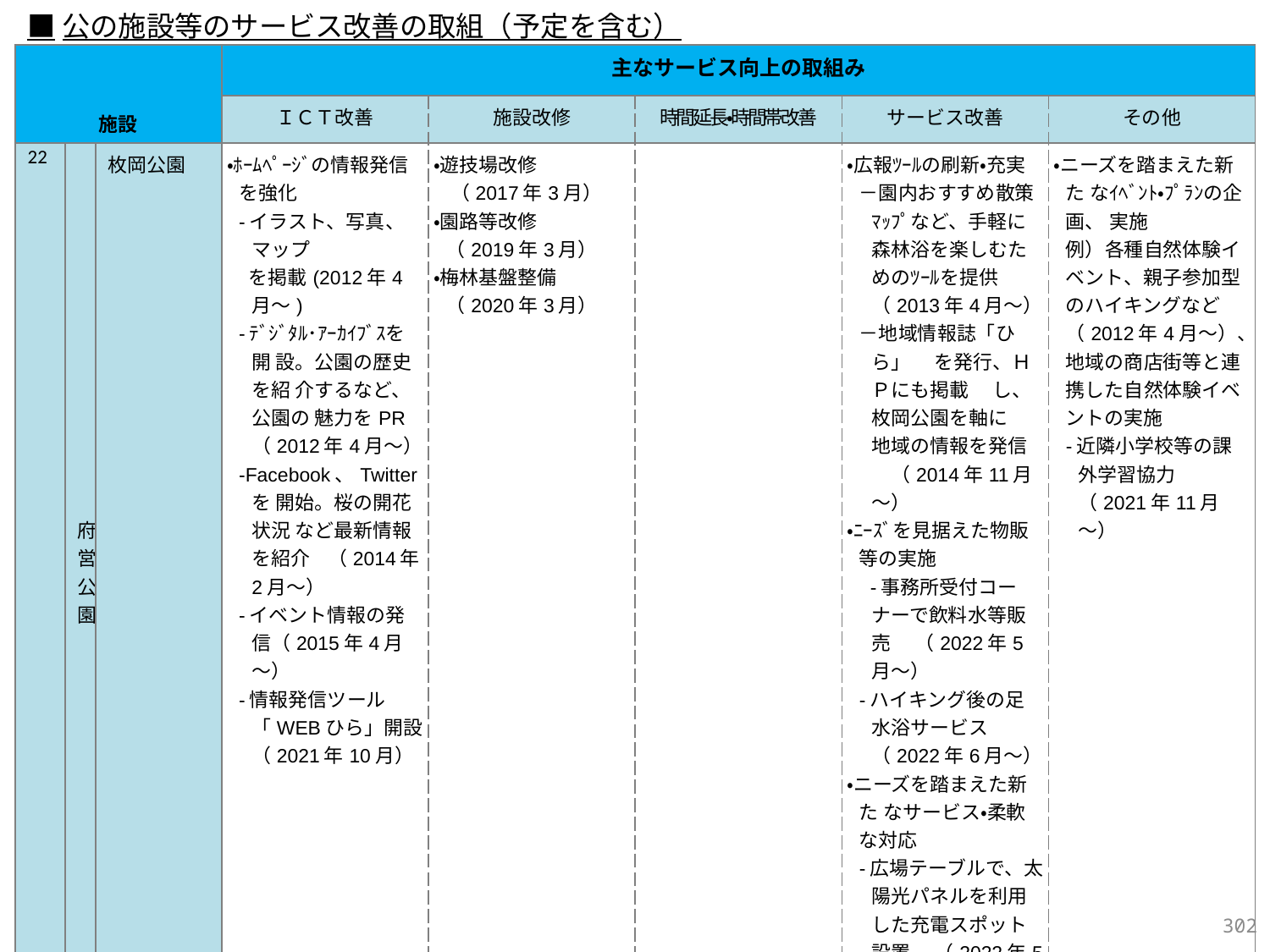

■公の施設等のサービス改善の取組（予定を含む）
| 施設 |  |  | 主なサービス向上の取組み |  |  |  |  |
| --- | --- | --- | --- | --- | --- | --- | --- |
|  |  |  | ＩＣＴ改善 | 施設改修 | 時間延長・時間帯改善 | サービス改善 | その他 |
| 22 | 府営公園 | 枚岡公園 | ・ﾎｰﾑﾍﾟｰｼﾞの情報発信 を強化 -イラスト、写真、マップ を掲載(2012年4月～) -ﾃﾞｼﾞﾀﾙ･ｱｰｶｲﾌﾞｽを開 設。公園の歴史を紹 介するなど、公園の 魅力をPR （2012年4月～） -Facebook、Twitterを 開始。桜の開花状況 など最新情報を紹介 （2014年2月～） -イベント情報の発信（2015年4月～） -情報発信ツール「WEBひら」開設（2021年10月） | ・遊技場改修 （2017年3月） ・園路等改修 （2019年3月） ・梅林基盤整備 （2020年3月） |  | ・広報ﾂｰﾙの刷新・充実 －園内おすすめ散策ﾏｯﾌﾟなど、手軽に森林浴を楽しむためのﾂｰﾙを提供 （2013年4月～） －地域情報誌「ひら」 　を発行、ＨＰにも掲載 　し、枚岡公園を軸に 　地域の情報を発信　（2014年11月～） ・ﾆｰｽﾞを見据えた物販等の実施 -事務所受付コーナーで飲料水等販売 　（2022年5月～） -ハイキング後の足水浴サービス （2022年6月～） ・ニーズを踏まえた新た なサービス・柔軟な対応 -広場テーブルで、太陽光パネルを利用した充電スポット設置 　（2022年5月～） | ・ニーズを踏まえた新た なｲﾍﾞﾝﾄ・ﾌﾟﾗﾝの企画、 実施 例）各種自然体験イベント、親子参加型のハイキングなど（2012年4月～）、地域の商店街等と連携した自然体験イベントの実施 -近隣小学校等の課外学習協力 （2021年11月～） |
302